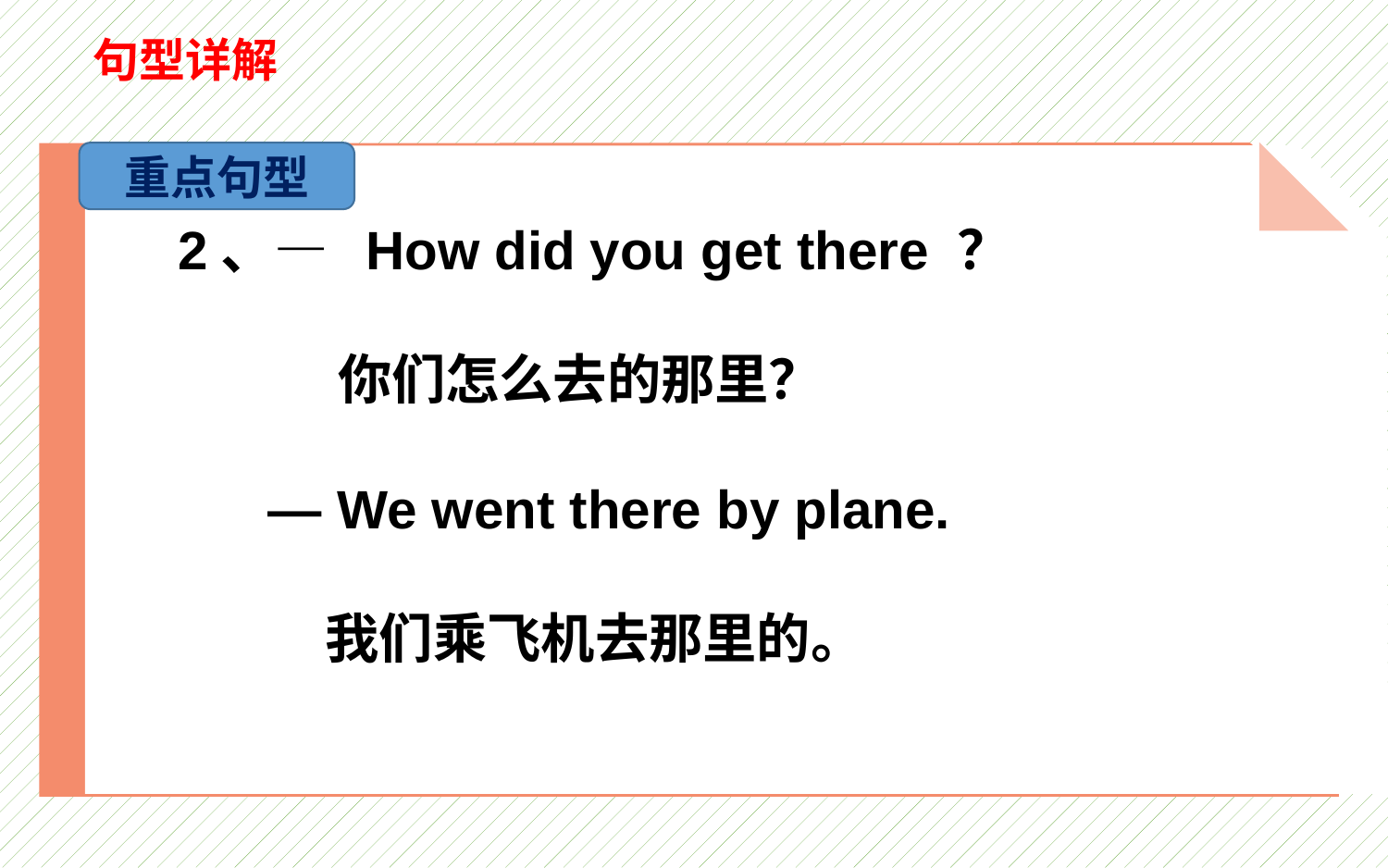

句型详解

重点句型

2、—  How did you get there ？

            你们怎么去的那里？

      — We went there by plane.

           我们乘飞机去那里的。